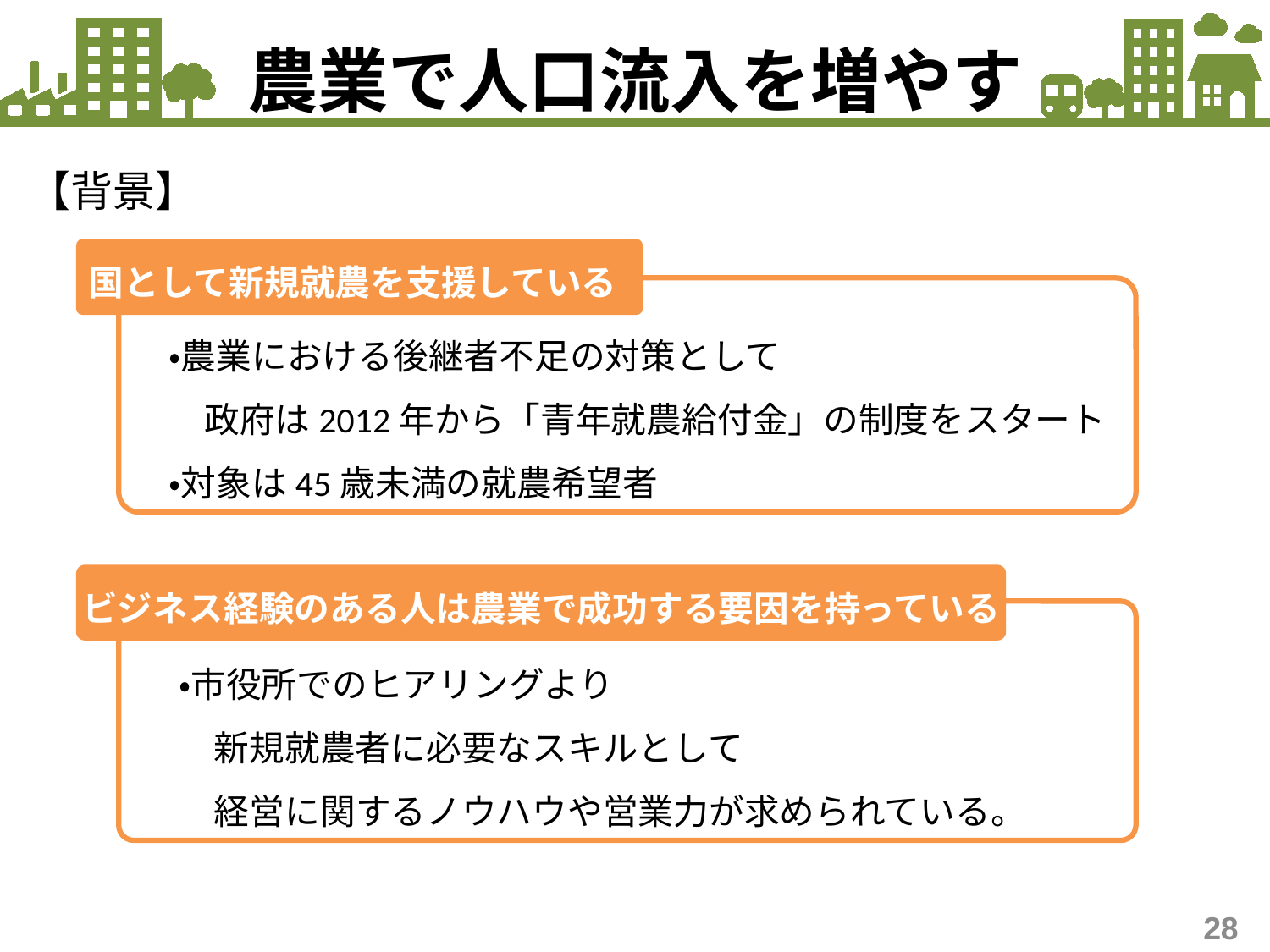

農業で人口流入を増やす

【背景】

国として新規就農を支援している

・農業における後継者不足の対策として
　政府は2012年から「青年就農給付金」の制度をスタート
・対象は45歳未満の就農希望者

ビジネス経験のある人は農業で成功する要因を持っている

・市役所でのヒアリングより
　新規就農者に必要なスキルとして
　経営に関するノウハウや営業力が求められている。
28